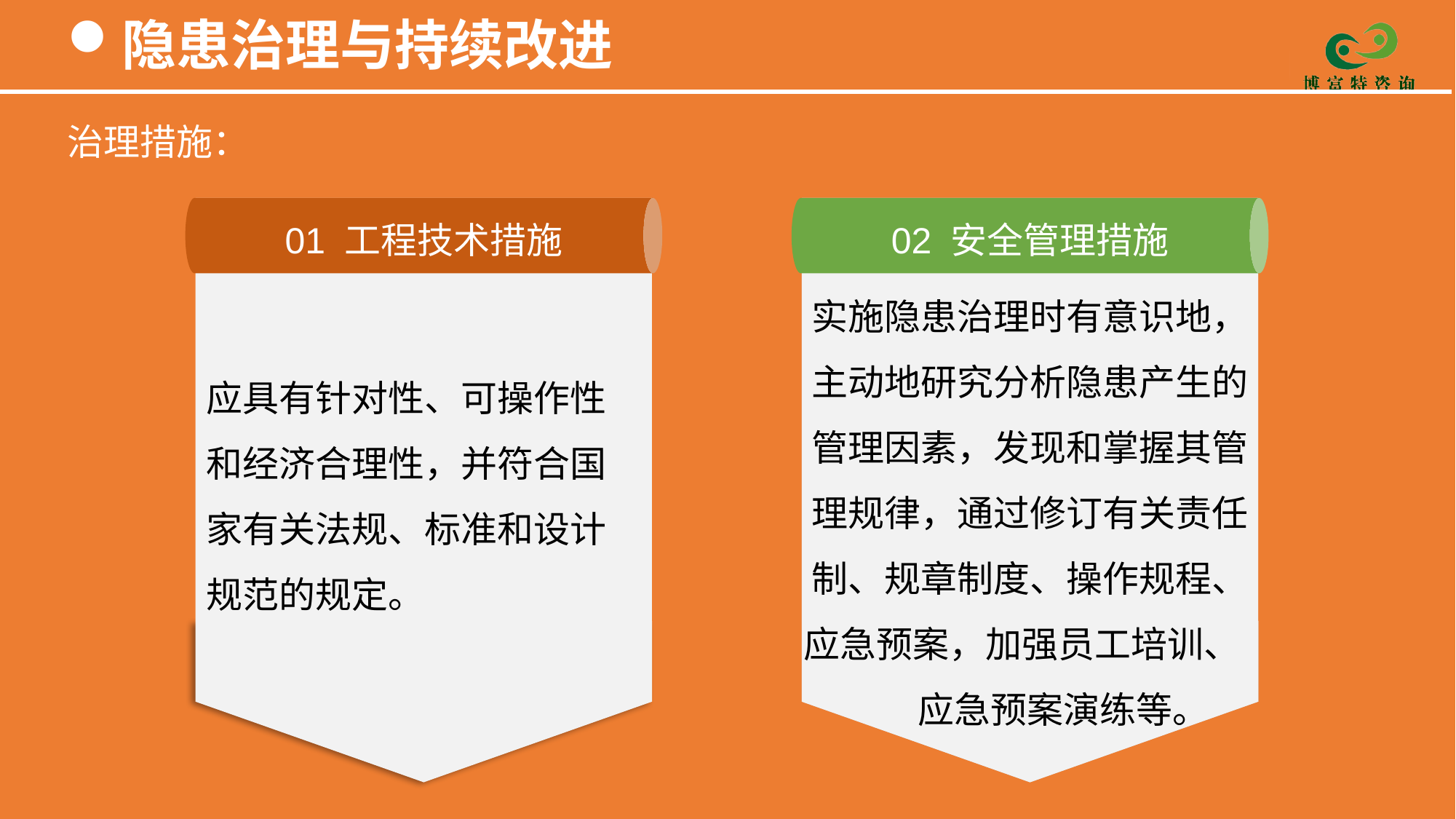

隐患治理与持续改进
治理措施：
01 工程技术措施
02 安全管理措施

实施隐患治理时有意识地，主动地研究分析隐患产生的管理因素，发现和掌握其管理规律，通过修订有关责任制、规章制度、操作规程、应急预案，加强员工培训、           应急预案演练等。
应具有针对性、可操作性和经济合理性，并符合国家有关法规、标准和设计规范的规定。